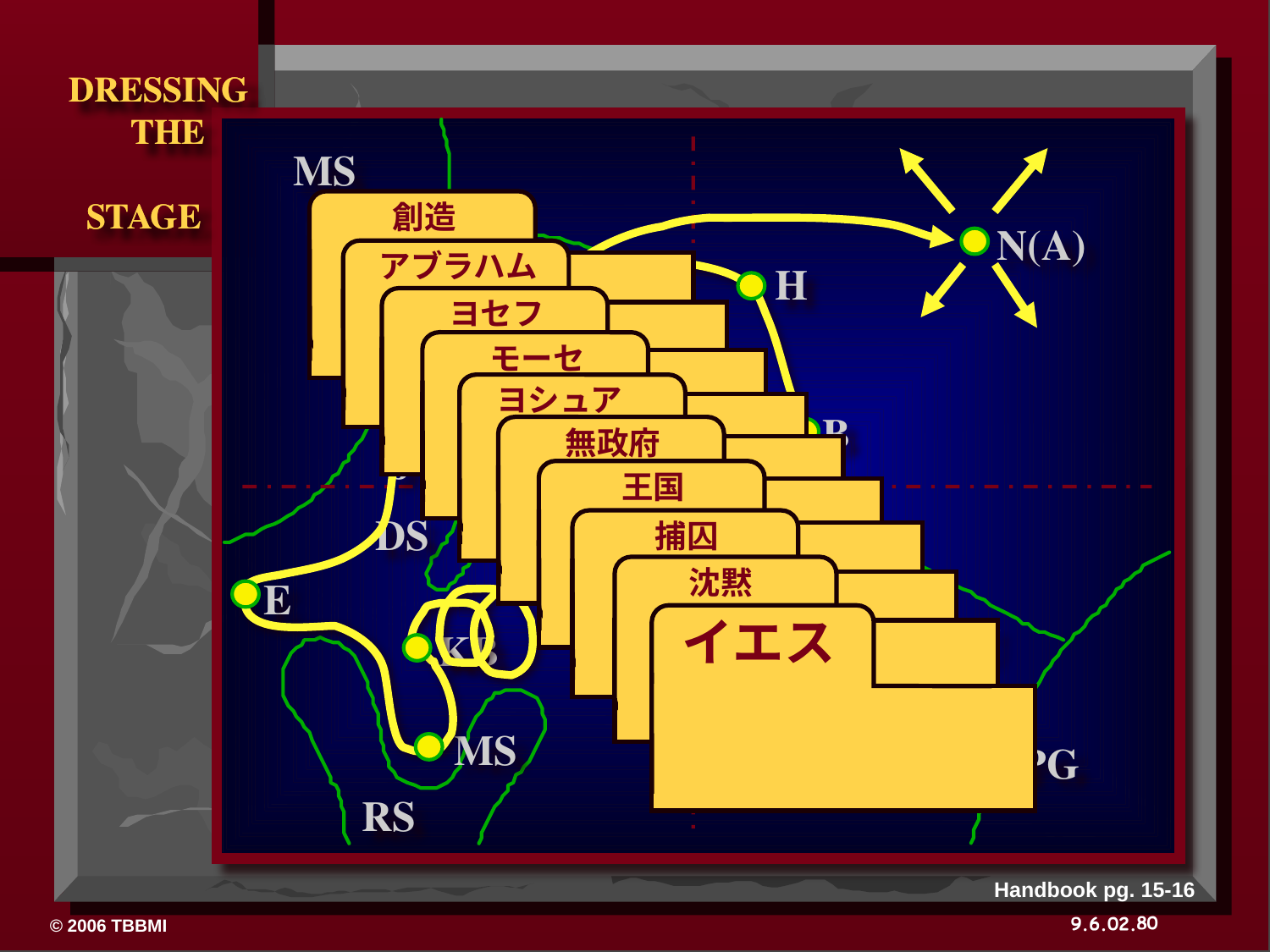

DRESSING
        THE
   STAGE

MS

   創造

N(A)

   アブラハム

H

   ヨセフ

SG

   モーセ

C

ER

ヨシュア

B

   無政府

J
MN

   王国

DS

   捕囚

沈黙

E

イエス

U
KB

MS
PG

RS

Handbook pg. 15-16
80